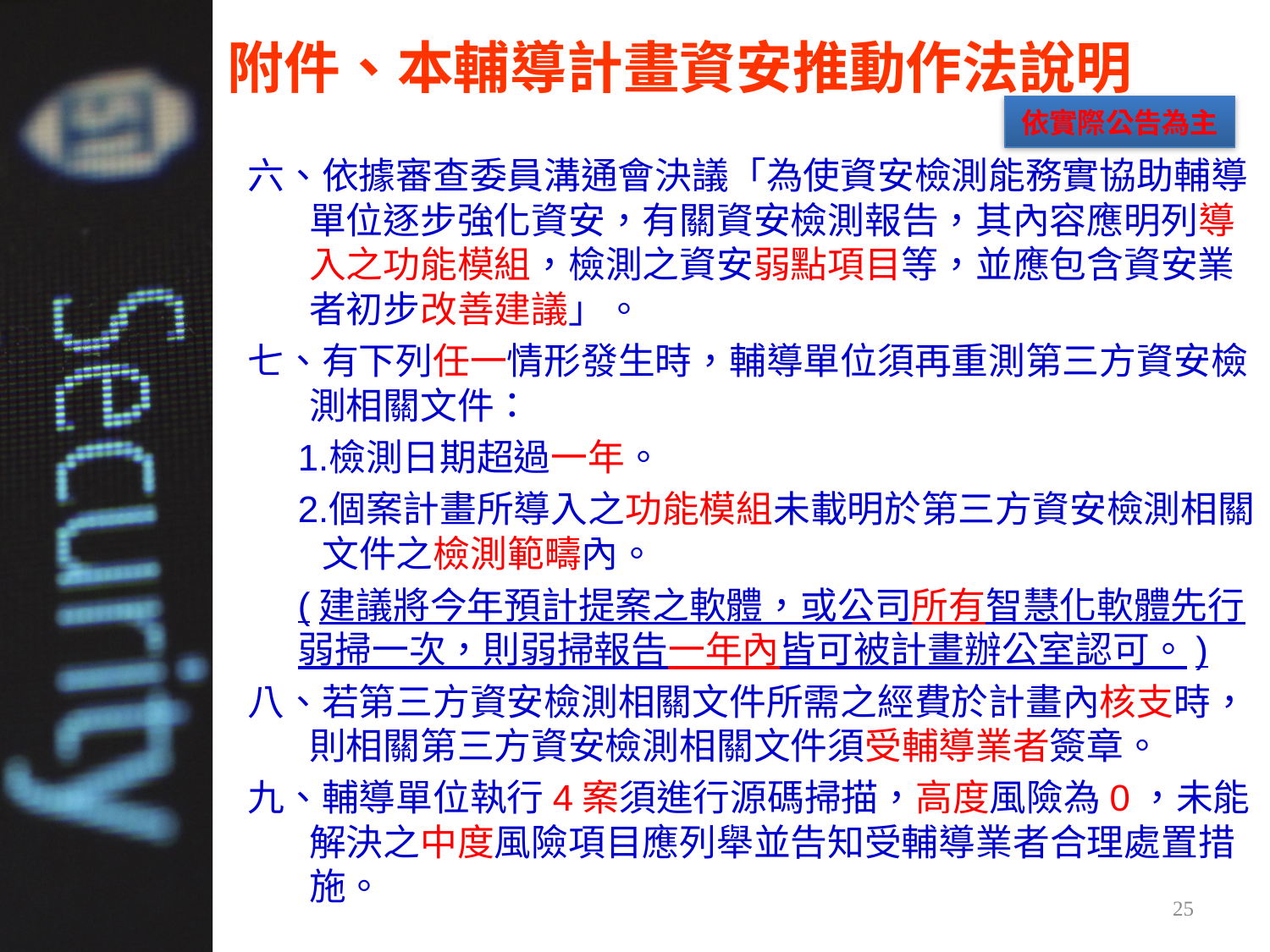

附件、本輔導計畫資安推動作法說明
依實際公告為主
六、依據審查委員溝通會決議「為使資安檢測能務實協助輔導單位逐步強化資安，有關資安檢測報告，其內容應明列導入之功能模組，檢測之資安弱點項目等，並應包含資安業者初步改善建議」。
七、有下列任一情形發生時，輔導單位須再重測第三方資安檢測相關文件：
檢測日期超過一年。
個案計畫所導入之功能模組未載明於第三方資安檢測相關文件之檢測範疇內。
(建議將今年預計提案之軟體，或公司所有智慧化軟體先行弱掃一次，則弱掃報告一年內皆可被計畫辦公室認可。)
八、若第三方資安檢測相關文件所需之經費於計畫內核支時，則相關第三方資安檢測相關文件須受輔導業者簽章。
九、輔導單位執行4案須進行源碼掃描，高度風險為0，未能解決之中度風險項目應列舉並告知受輔導業者合理處置措施。
25